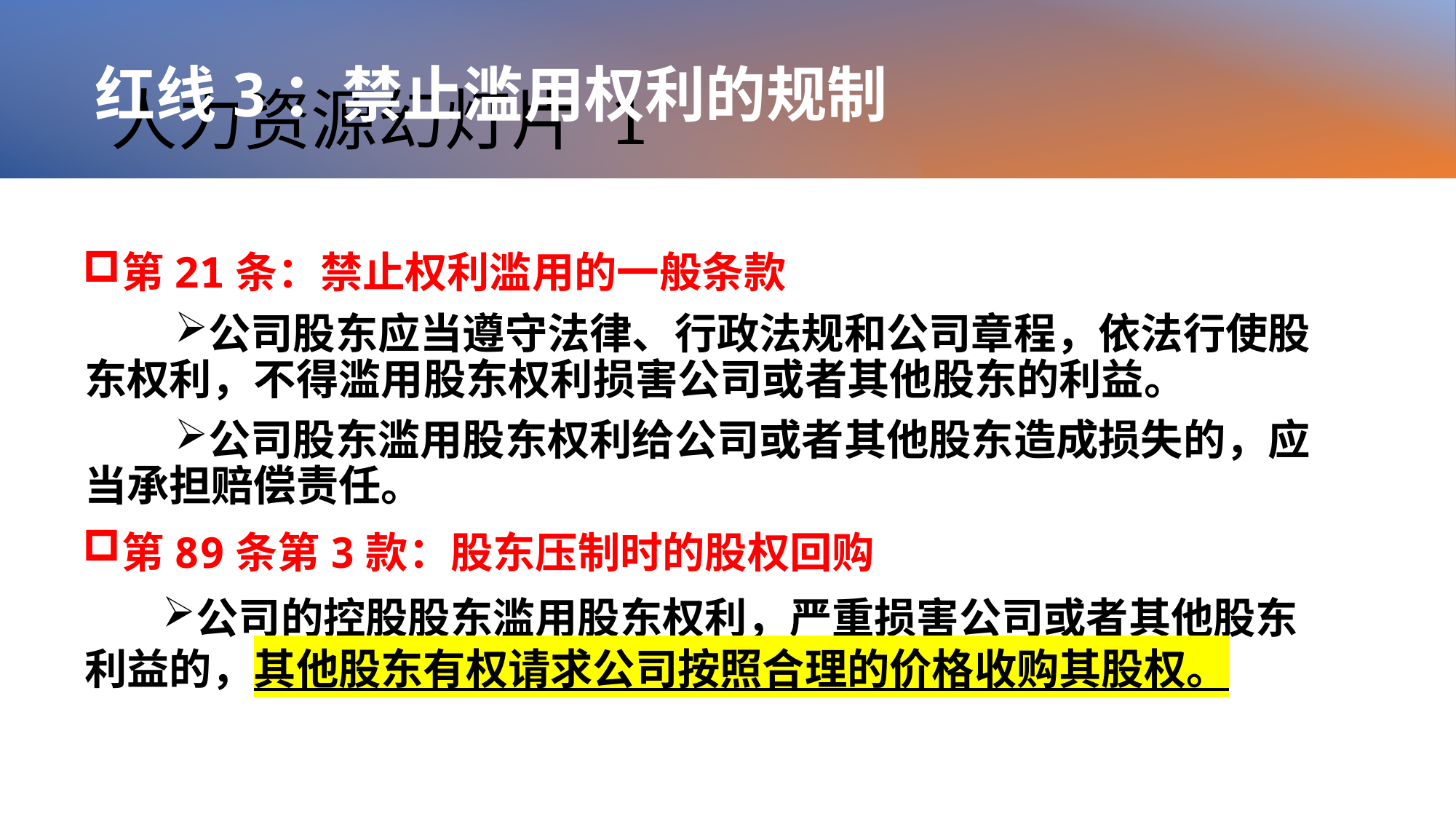

# 人力资源幻灯片 1
红线3：禁止滥用权利的规制
第21条：禁止权利滥用的一般条款
公司股东应当遵守法律、行政法规和公司章程，依法行使股东权利，不得滥用股东权利损害公司或者其他股东的利益。
公司股东滥用股东权利给公司或者其他股东造成损失的，应当承担赔偿责任。
第89条第3款：股东压制时的股权回购
公司的控股股东滥用股东权利，严重损害公司或者其他股东利益的，其他股东有权请求公司按照合理的价格收购其股权。